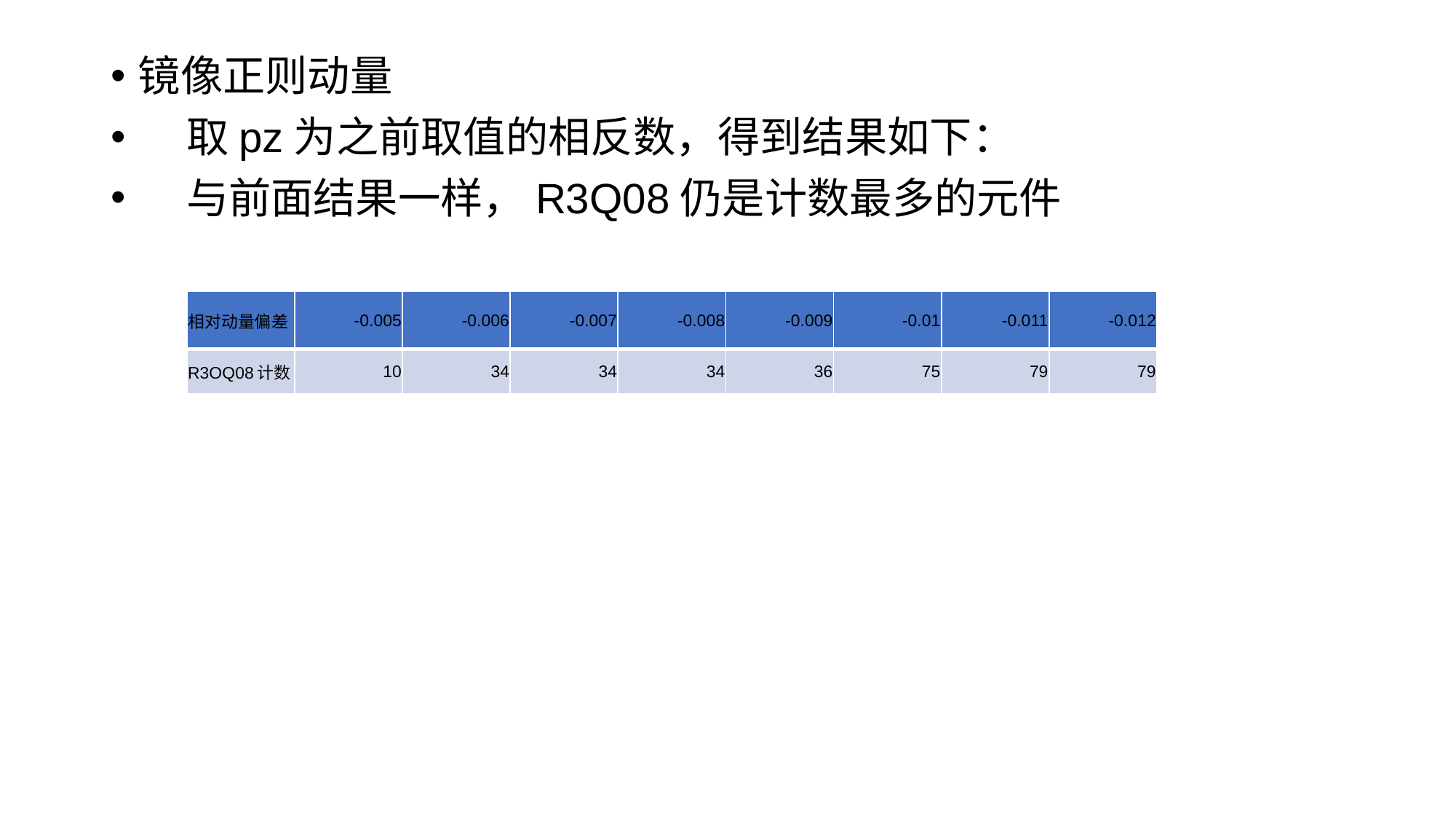

镜像正则动量
    取pz为之前取值的相反数，得到结果如下：
    与前面结果一样，R3Q08仍是计数最多的元件
| 相对动量偏差 | -0.005 | -0.006 | -0.007 | -0.008 | -0.009 | -0.01 | -0.011 | -0.012 |
| --- | --- | --- | --- | --- | --- | --- | --- | --- |
| R3OQ08计数 | 10 | 34 | 34 | 34 | 36 | 75 | 79 | 79 |